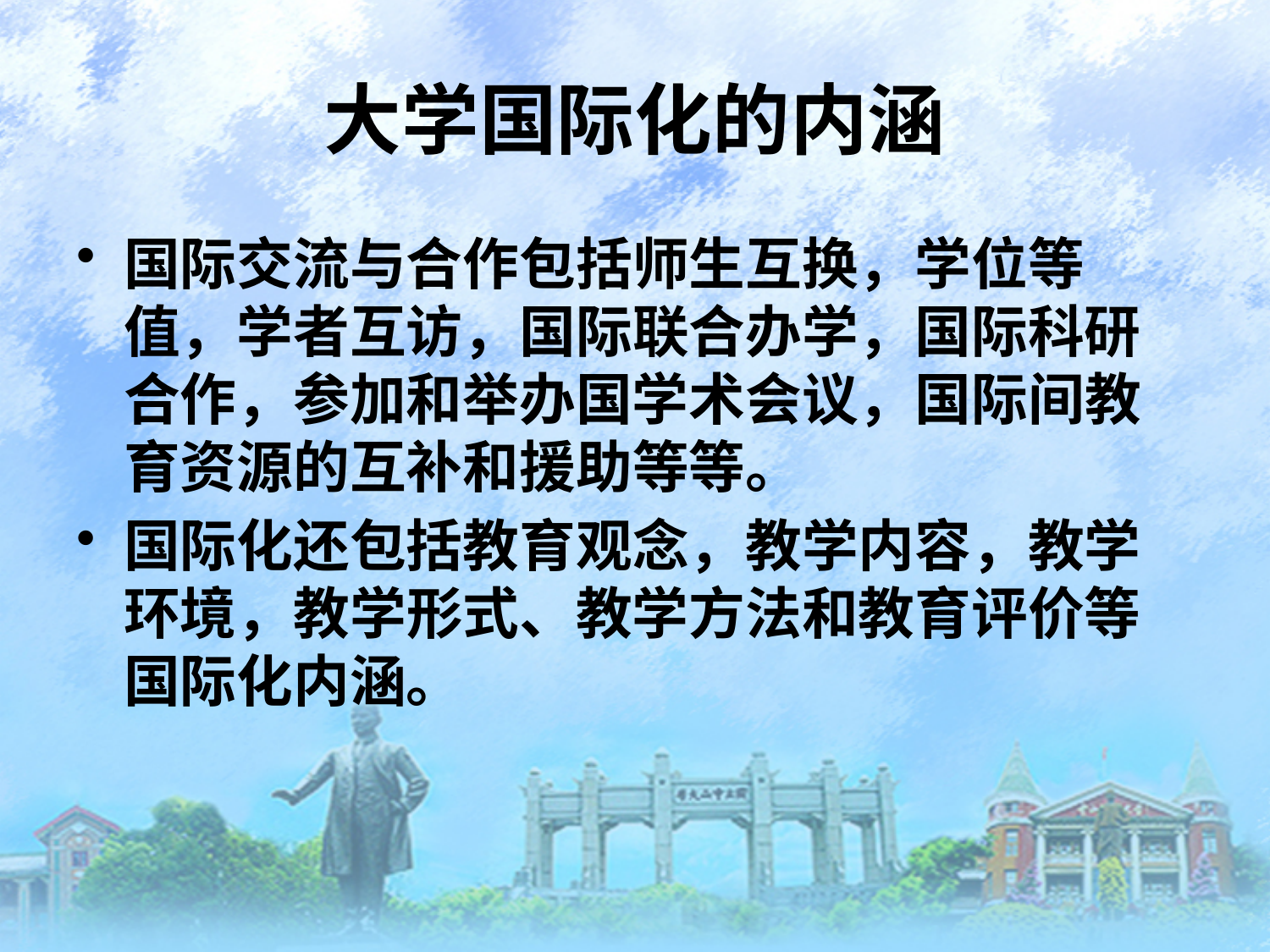

# 大学国际化的内涵
国际交流与合作包括师生互换，学位等值，学者互访，国际联合办学，国际科研合作，参加和举办国学术会议，国际间教育资源的互补和援助等等。
国际化还包括教育观念，教学内容，教学环境，教学形式、教学方法和教育评价等国际化内涵。